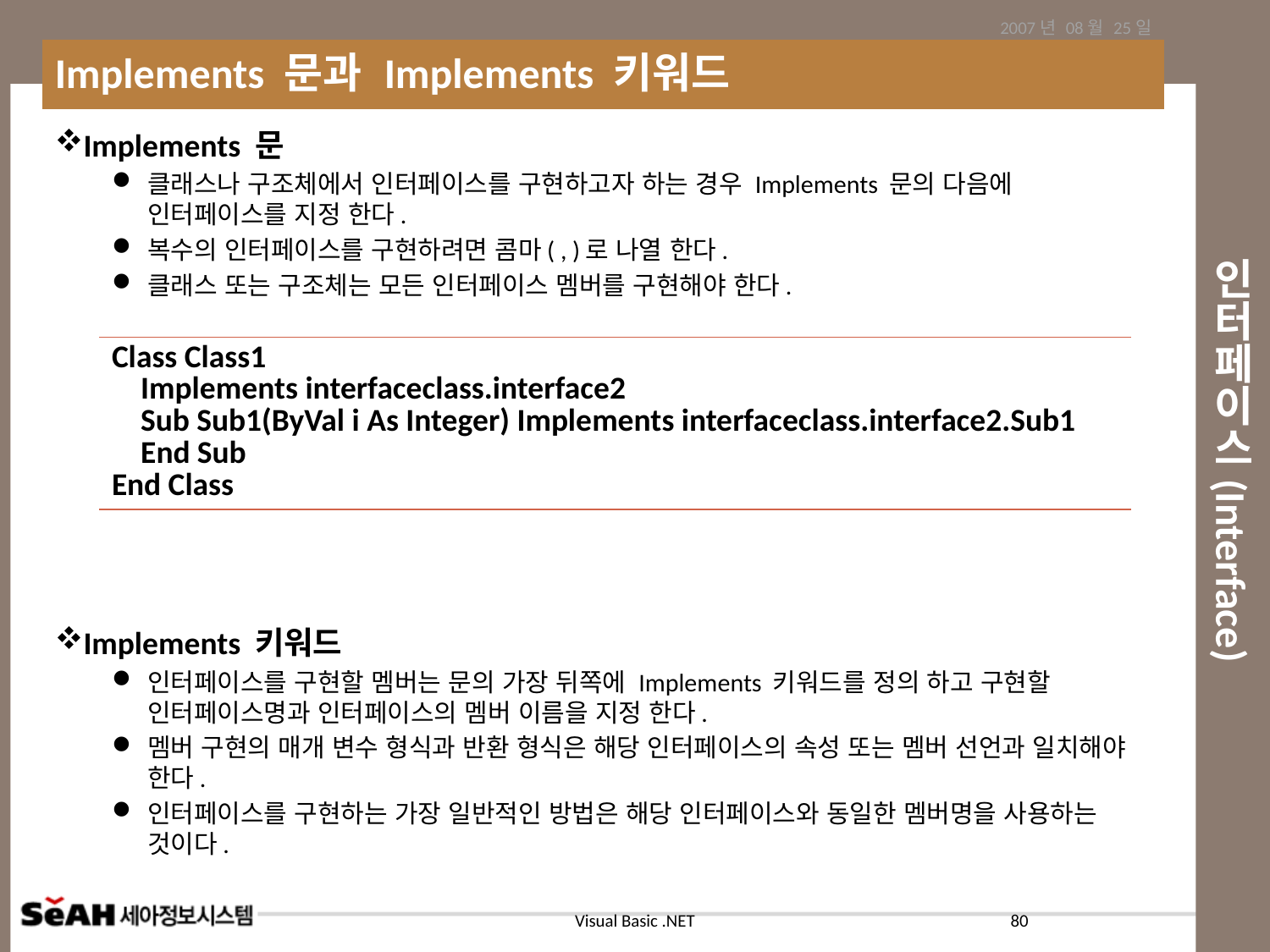

2007년 08월 25일
Implements 문과 Implements 키워드
# 인터페이스(Interface)
Implements 문
클래스나 구조체에서 인터페이스를 구현하고자 하는 경우 Implements 문의 다음에 인터페이스를 지정 한다.
복수의 인터페이스를 구현하려면 콤마( , )로 나열 한다.
클래스 또는 구조체는 모든 인터페이스 멤버를 구현해야 한다.

Implements 키워드
인터페이스를 구현할 멤버는 문의 가장 뒤쪽에 Implements 키워드를 정의 하고 구현할 인터페이스명과 인터페이스의 멤버 이름을 지정 한다.
멤버 구현의 매개 변수 형식과 반환 형식은 해당 인터페이스의 속성 또는 멤버 선언과 일치해야 한다.
인터페이스를 구현하는 가장 일반적인 방법은 해당 인터페이스와 동일한 멤버명을 사용하는 것이다.
| Class Class1 Implements interfaceclass.interface2 Sub Sub1(ByVal i As Integer) Implements interfaceclass.interface2.Sub1 End Sub End Class |
| --- |
80
Visual Basic .NET